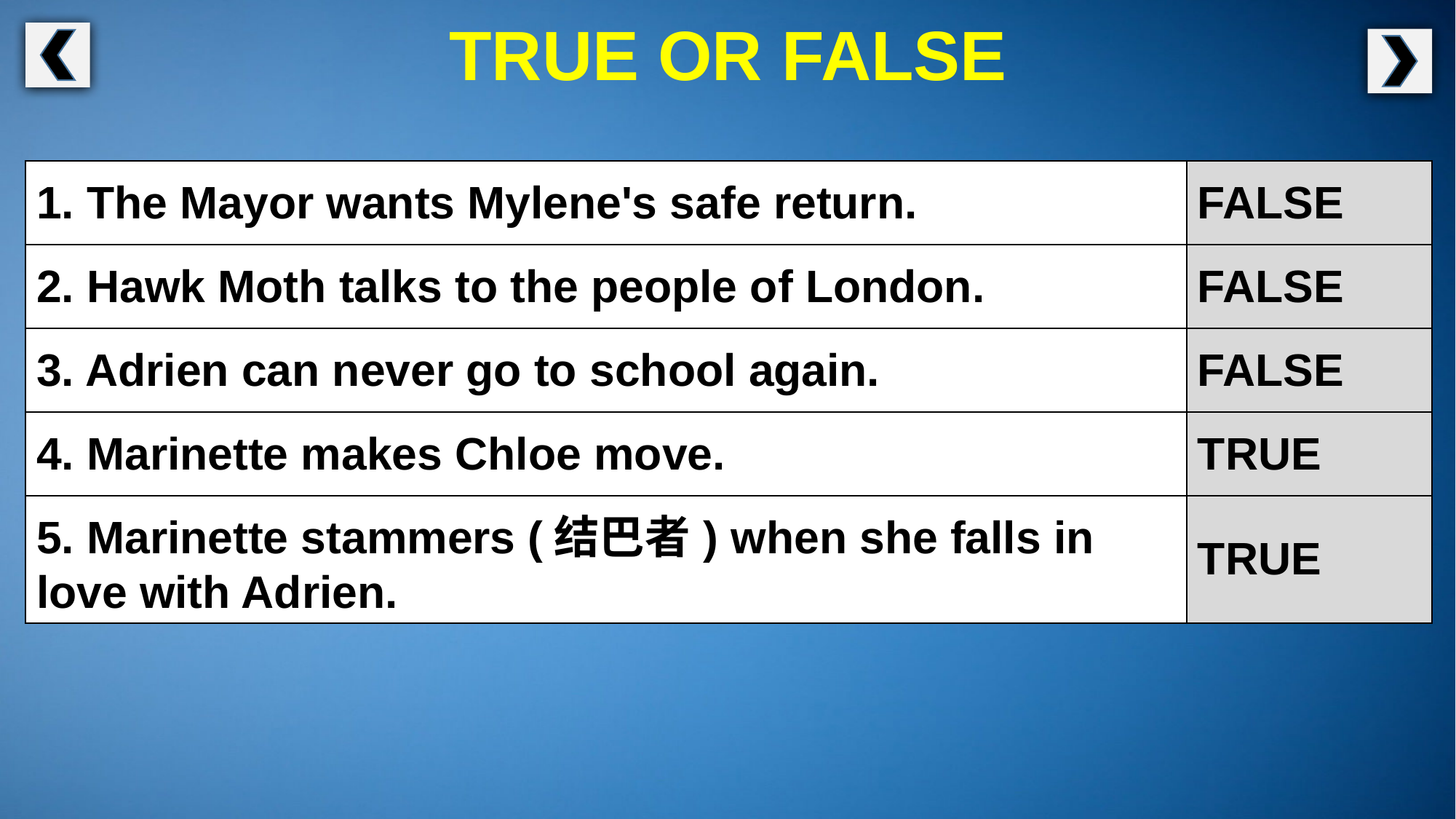

TRUE OR FALSE

| 1. The Mayor wants Mylene's safe return. | FALSE |
| --- | --- |
| 2. Hawk Moth talks to the people of London. | FALSE |
| 3. Adrien can never go to school again. | FALSE |
| 4. Marinette makes Chloe move. | TRUE |
| 5. Marinette stammers (结巴者) when she falls in love with Adrien. | TRUE |